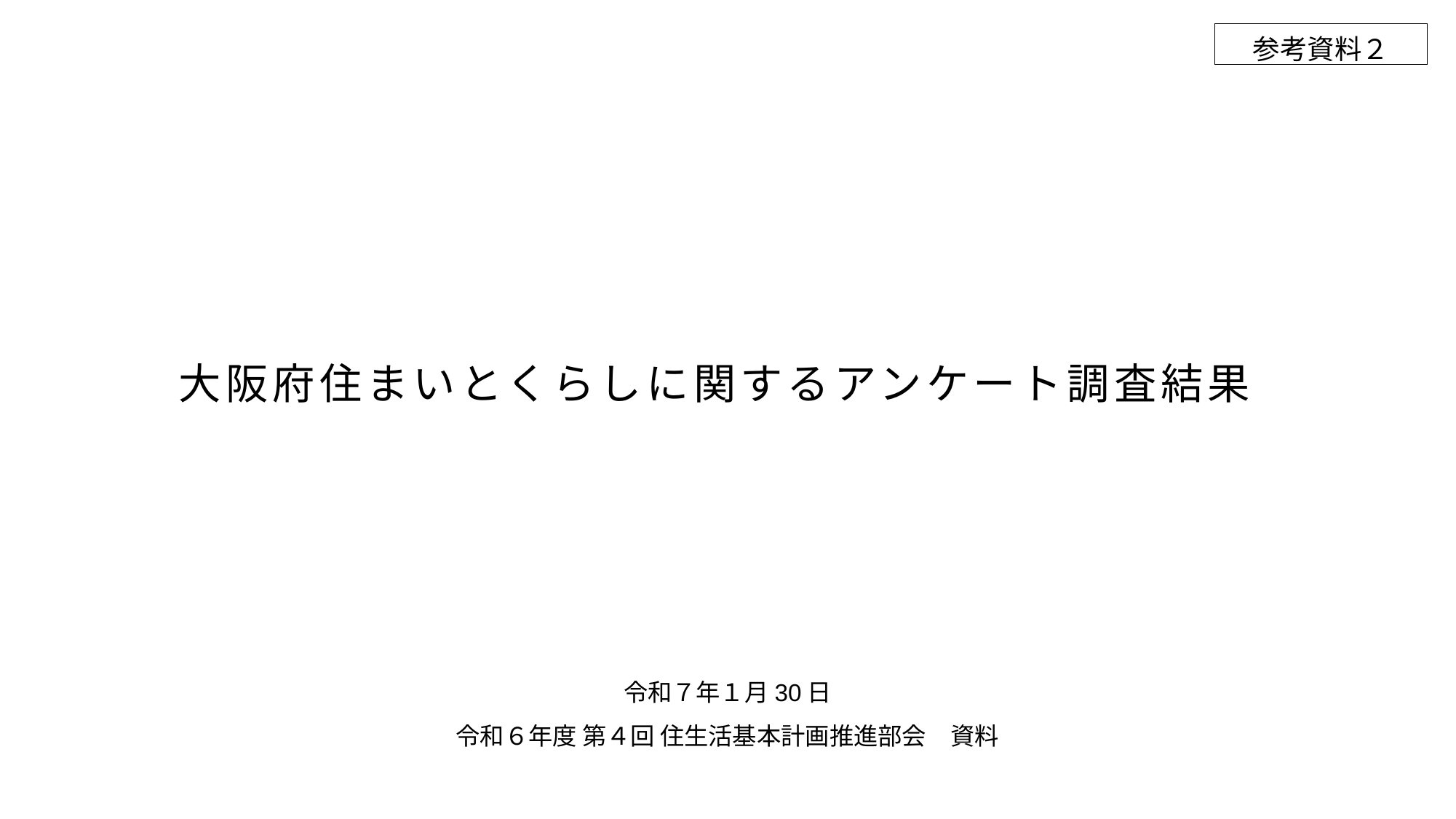

参考資料２
大阪府住まいとくらしに関するアンケート調査結果

令和７年１月30日
令和６年度 第４回 住生活基本計画推進部会　資料